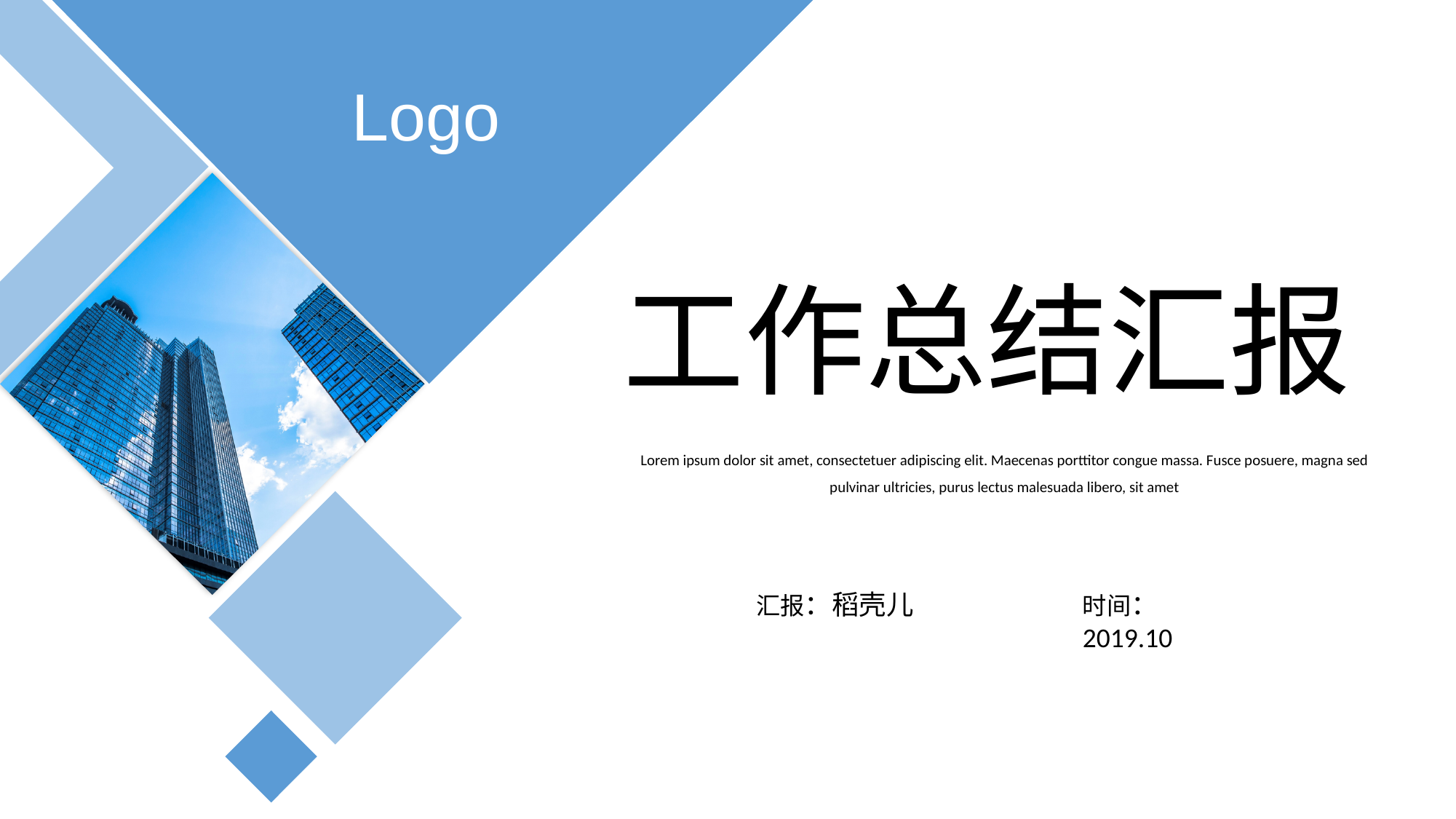

Logo
工作总结汇报
Lorem ipsum dolor sit amet, consectetuer adipiscing elit. Maecenas porttitor congue massa. Fusce posuere, magna sed pulvinar ultricies, purus lectus malesuada libero, sit amet
汇报：稻壳儿
时间：2019.10